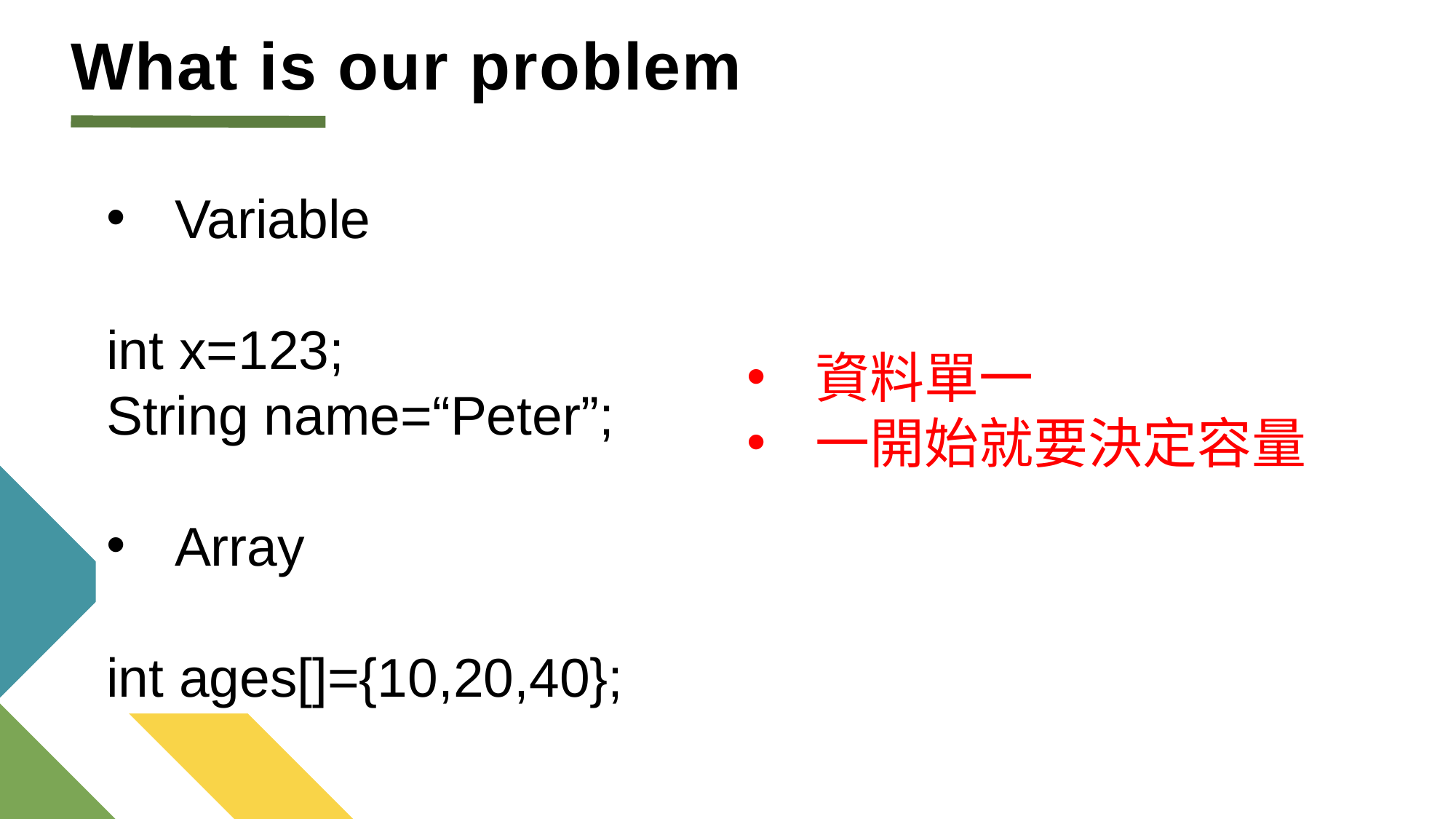

# What is our problem
Variable

int x=123;
String name=“Peter”;

Array

int ages[]={10,20,40};
資料單一
一開始就要決定容量